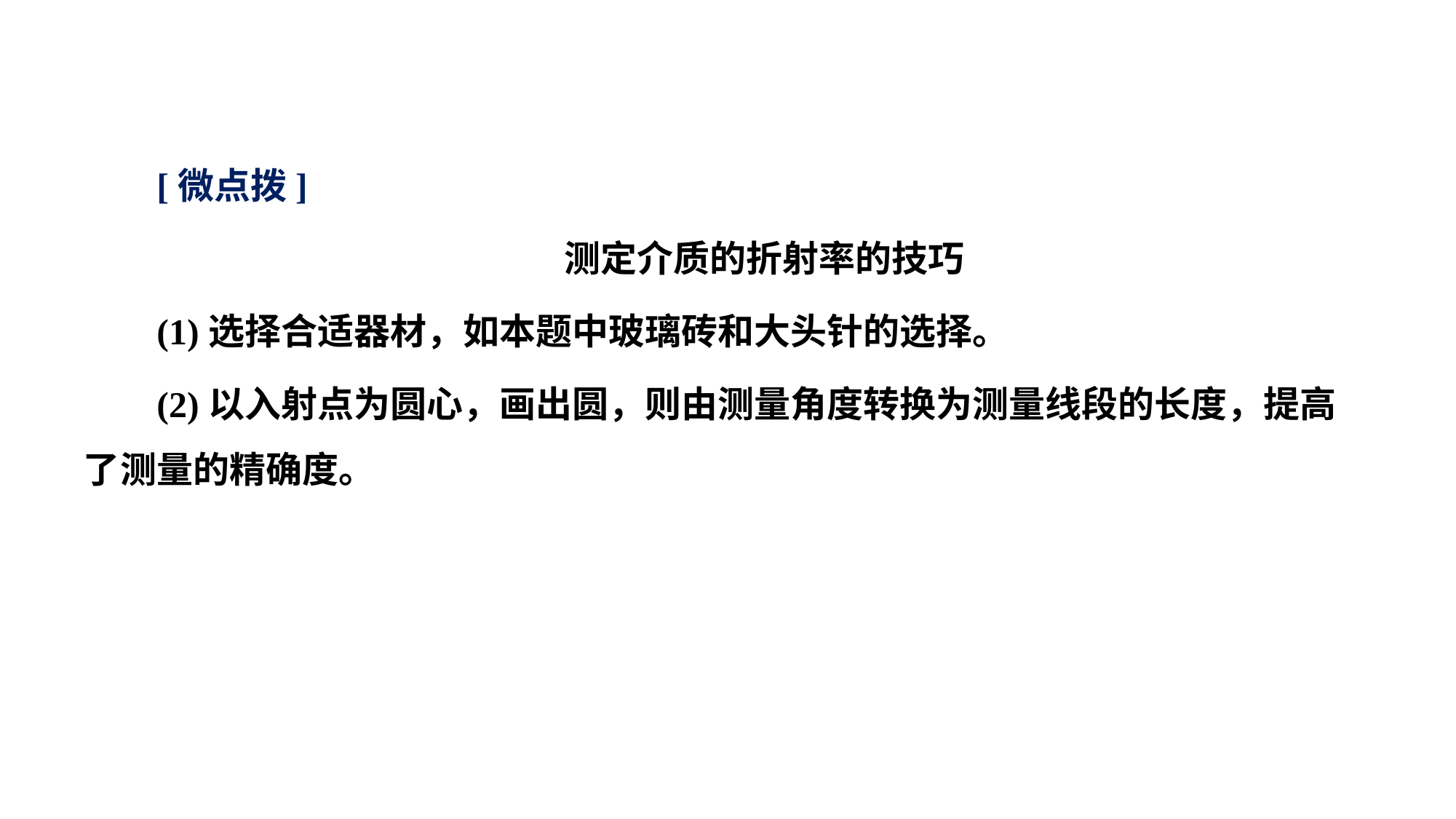

[微点拨]
测定介质的折射率的技巧
(1)选择合适器材，如本题中玻璃砖和大头针的选择。
(2)以入射点为圆心，画出圆，则由测量角度转换为测量线段的长度，提高了测量的精确度。